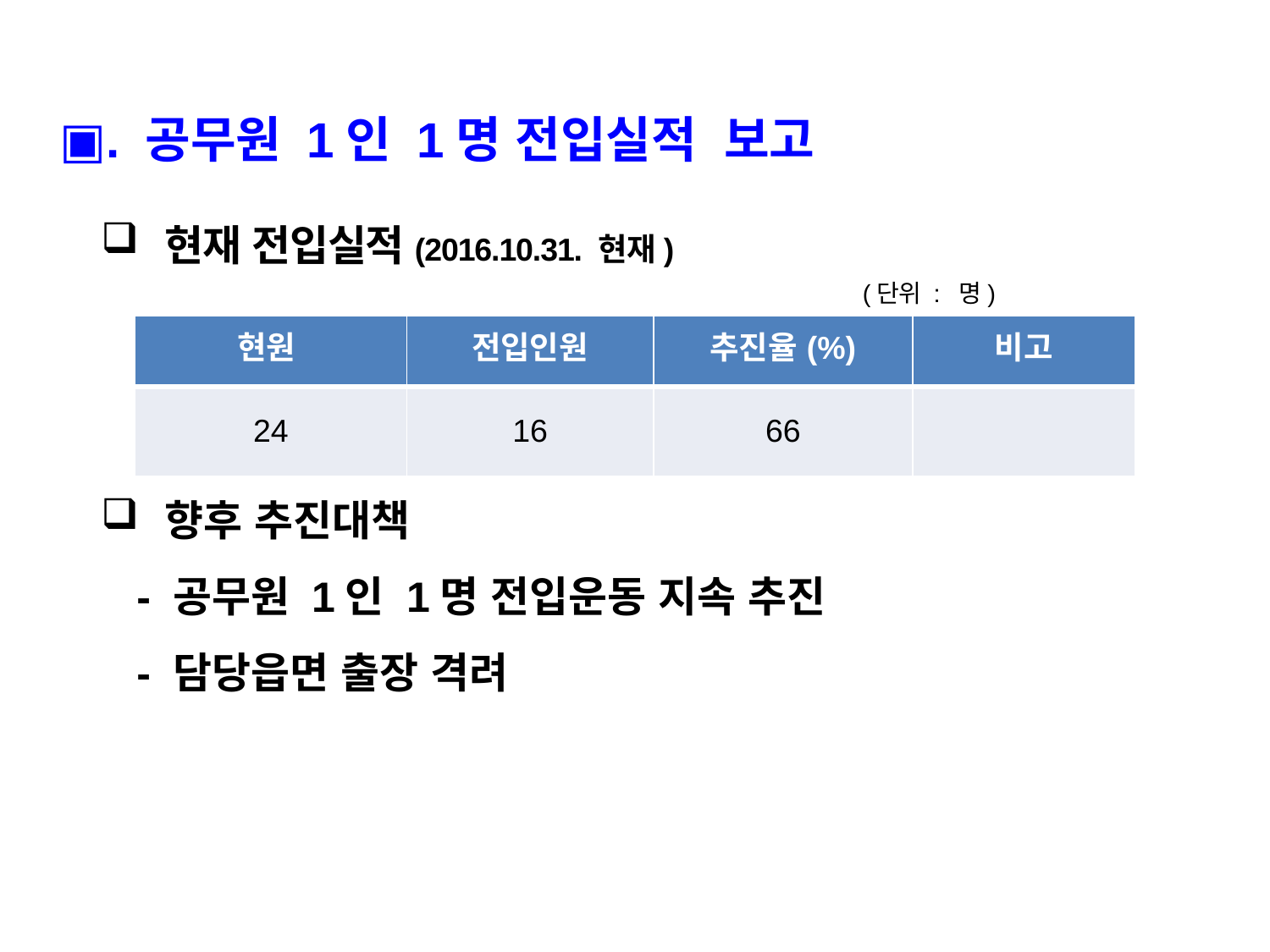

▣. 공무원 1인 1명 전입실적  보고
현재 전입실적(2016.10.31. 현재)
                                                                                                                             (단위 :  명)

향후 추진대책
   - 공무원 1인 1명 전입운동 지속 추진
   - 담당읍면 출장 격려
| 현원 | 전입인원 | 추진율(%) | 비고 |
| --- | --- | --- | --- |
| 24 | 16 | 66 |  |